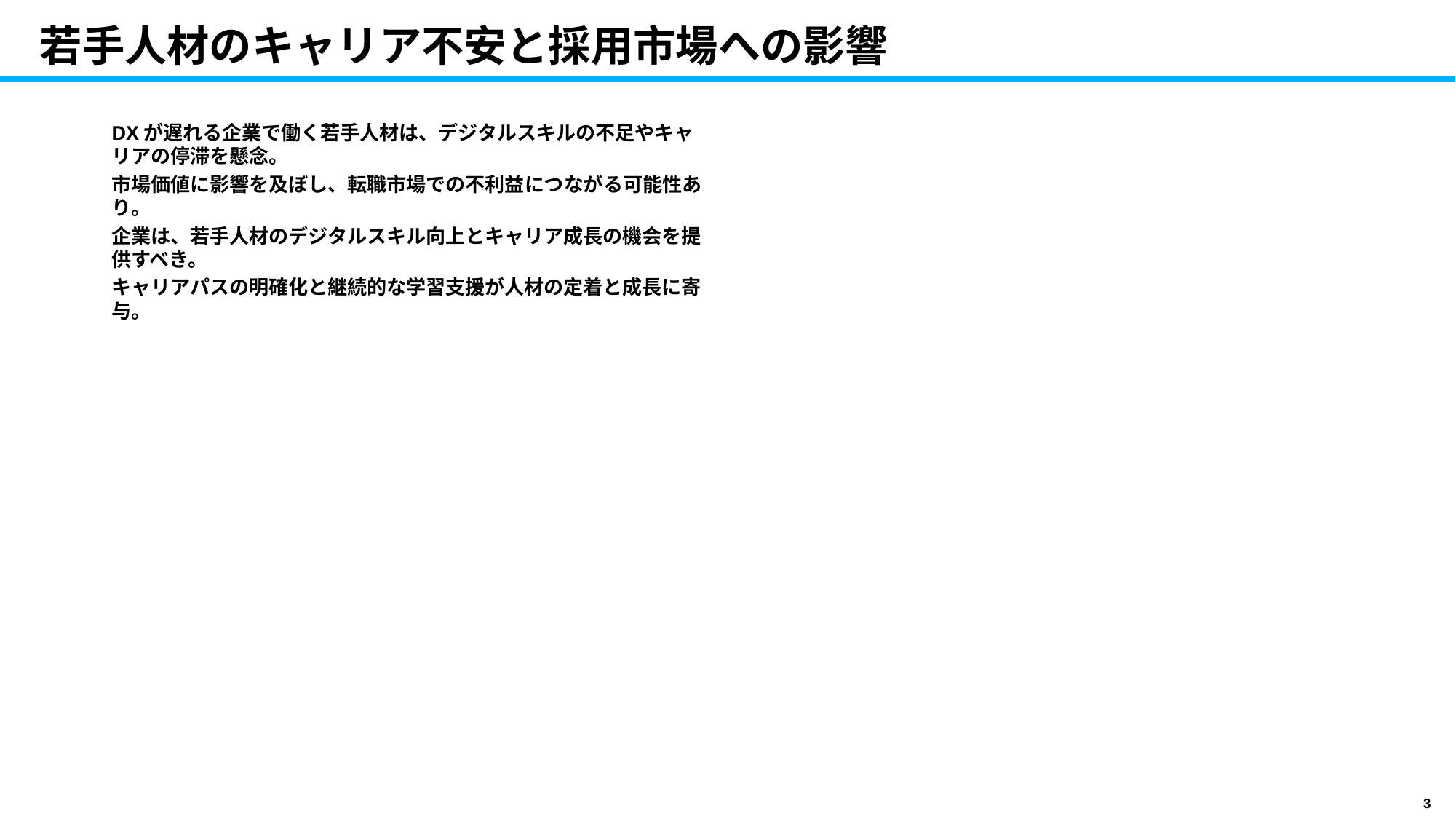

# 若手人材のキャリア不安と採用市場への影響
DXが遅れる企業で働く若手人材は、デジタルスキルの不足やキャリアの停滞を懸念。
市場価値に影響を及ぼし、転職市場での不利益につながる可能性あり。
企業は、若手人材のデジタルスキル向上とキャリア成長の機会を提供すべき。
キャリアパスの明確化と継続的な学習支援が人材の定着と成長に寄与。

3